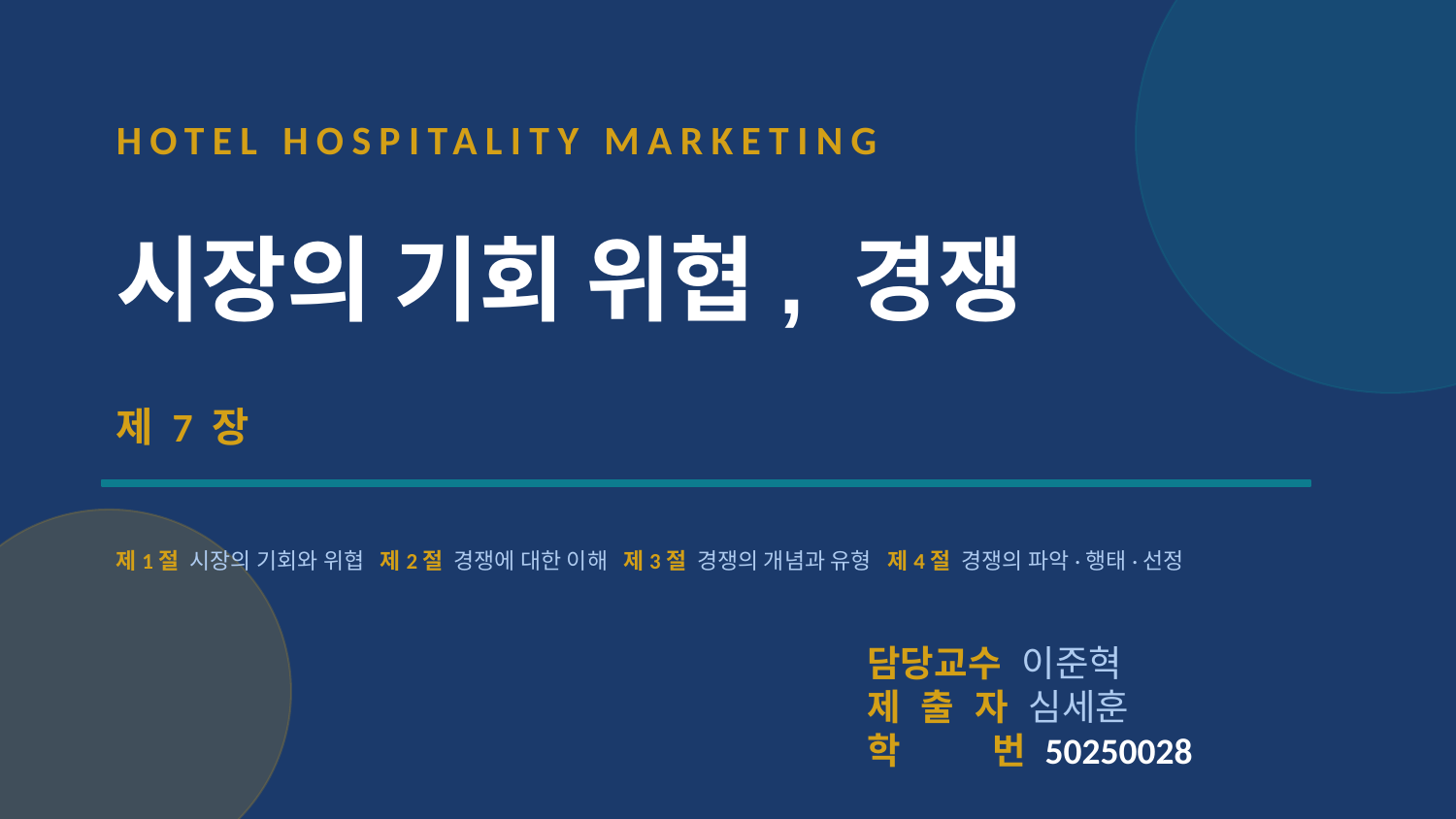

HOTEL HOSPITALITY MARKETING
시장의 기회 위협, 경쟁
제 7 장

제1절  시장의 기회와 위협   제2절  경쟁에 대한 이해   제3절  경쟁의 개념과 유형   제4절  경쟁의 파악·행태·선정
담당교수  이준혁
제  출  자  심세훈
학         번 50250028